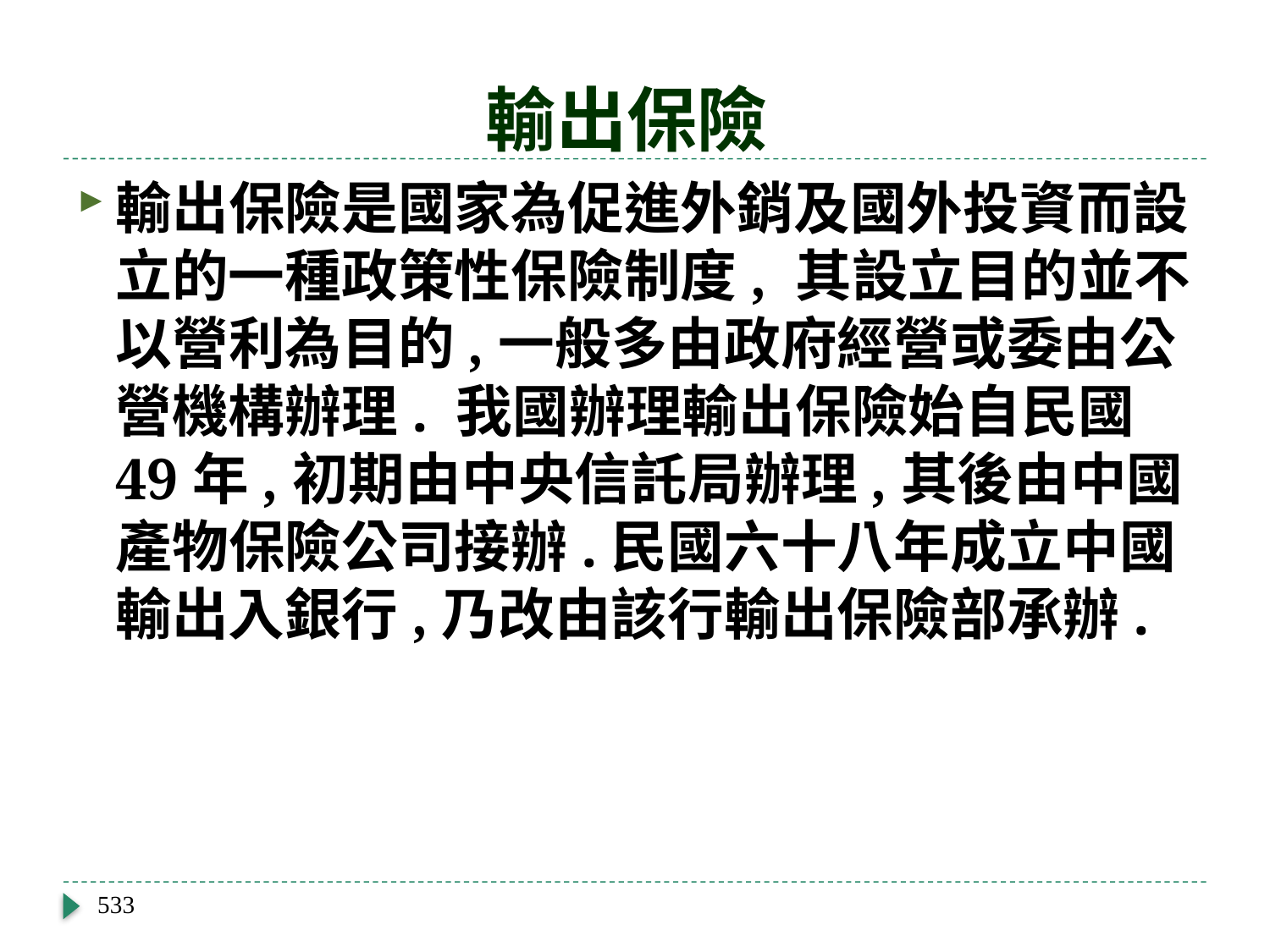

# 輸出保險
輸出保險是國家為促進外銷及國外投資而設立的一種政策性保險制度, 其設立目的並不以營利為目的,一般多由政府經營或委由公營機構辦理. 我國辦理輸出保險始自民國49年,初期由中央信託局辦理,其後由中國產物保險公司接辦.民國六十八年成立中國輸出入銀行,乃改由該行輸出保險部承辦.
533